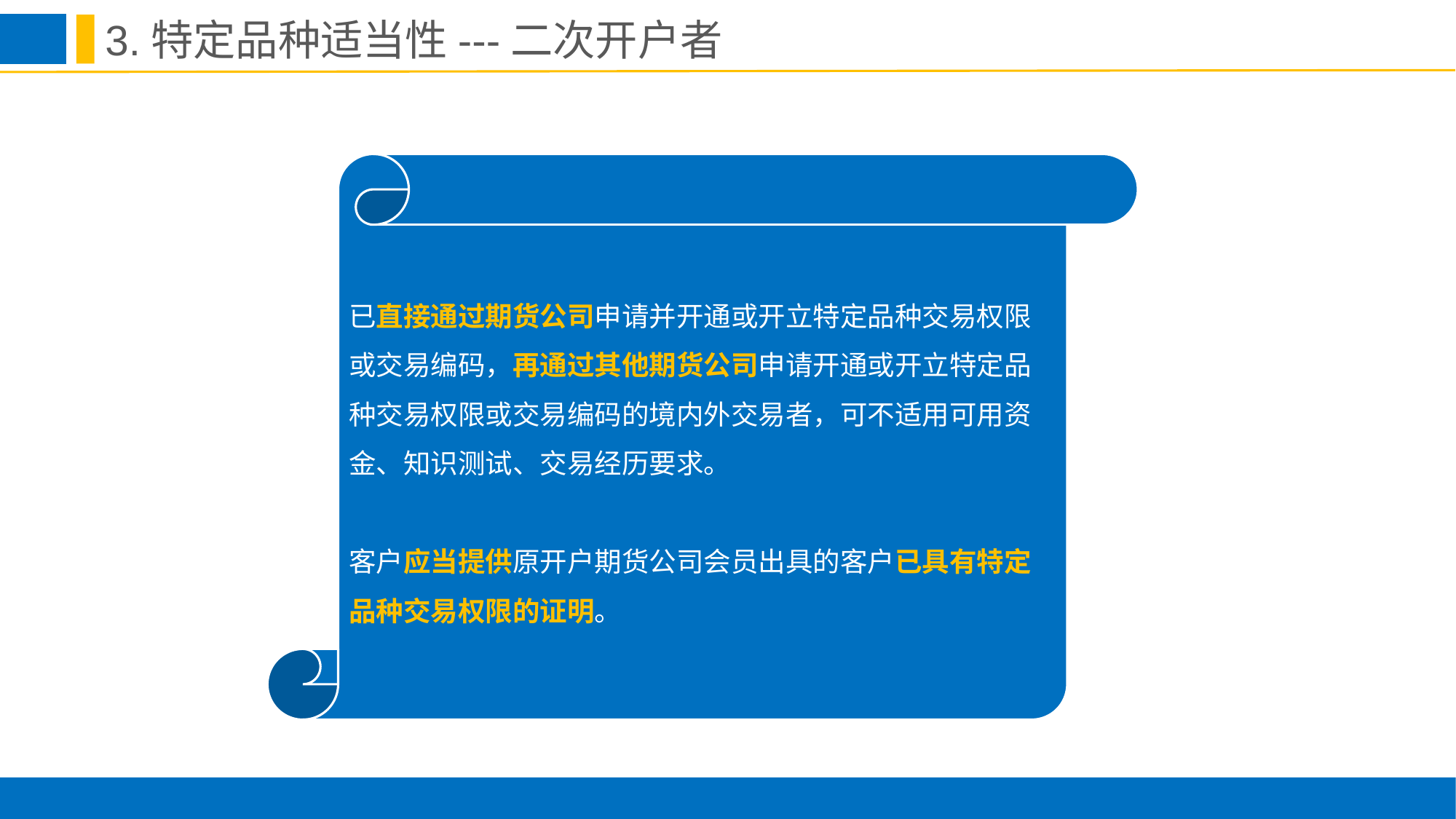

3.特定品种适当性---二次开户者

已直接通过期货公司申请并开通或开立特定品种交易权限或交易编码，再通过其他期货公司申请开通或开立特定品种交易权限或交易编码的境内外交易者，可不适用可用资金、知识测试、交易经历要求。

客户应当提供原开户期货公司会员出具的客户已具有特定品种交易权限的证明。